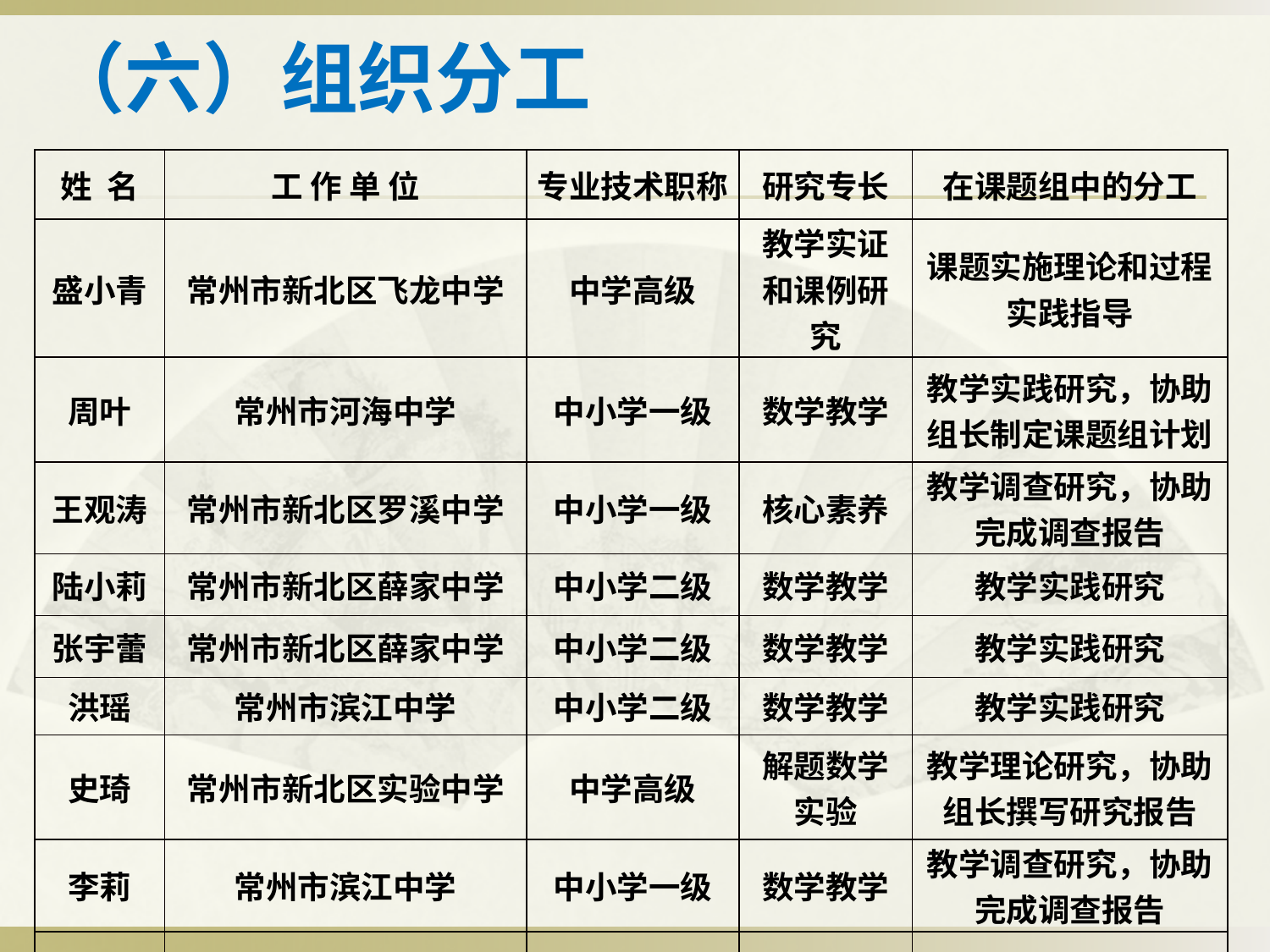

# （六）组织分工
| 姓 名 | 工 作 单 位 | 专业技术职称 | 研究专长 | 在课题组中的分工 |
| --- | --- | --- | --- | --- |
| 盛小青 | 常州市新北区飞龙中学 | 中学高级 | 教学实证和课例研究 | 课题实施理论和过程实践指导 |
| 周叶 | 常州市河海中学 | 中小学一级 | 数学教学 | 教学实践研究，协助组长制定课题组计划 |
| 王观涛 | 常州市新北区罗溪中学 | 中小学一级 | 核心素养 | 教学调查研究，协助完成调查报告 |
| 陆小莉 | 常州市新北区薛家中学 | 中小学二级 | 数学教学 | 教学实践研究 |
| 张宇蕾 | 常州市新北区薛家中学 | 中小学二级 | 数学教学 | 教学实践研究 |
| 洪瑶 | 常州市滨江中学 | 中小学二级 | 数学教学 | 教学实践研究 |
| 史琦 | 常州市新北区实验中学 | 中学高级 | 解题数学实验 | 教学理论研究，协助组长撰写研究报告 |
| 李莉 | 常州市滨江中学 | 中小学一级 | 数学教学 | 教学调查研究，协助完成调查报告 |
|  |  |  |  |  |